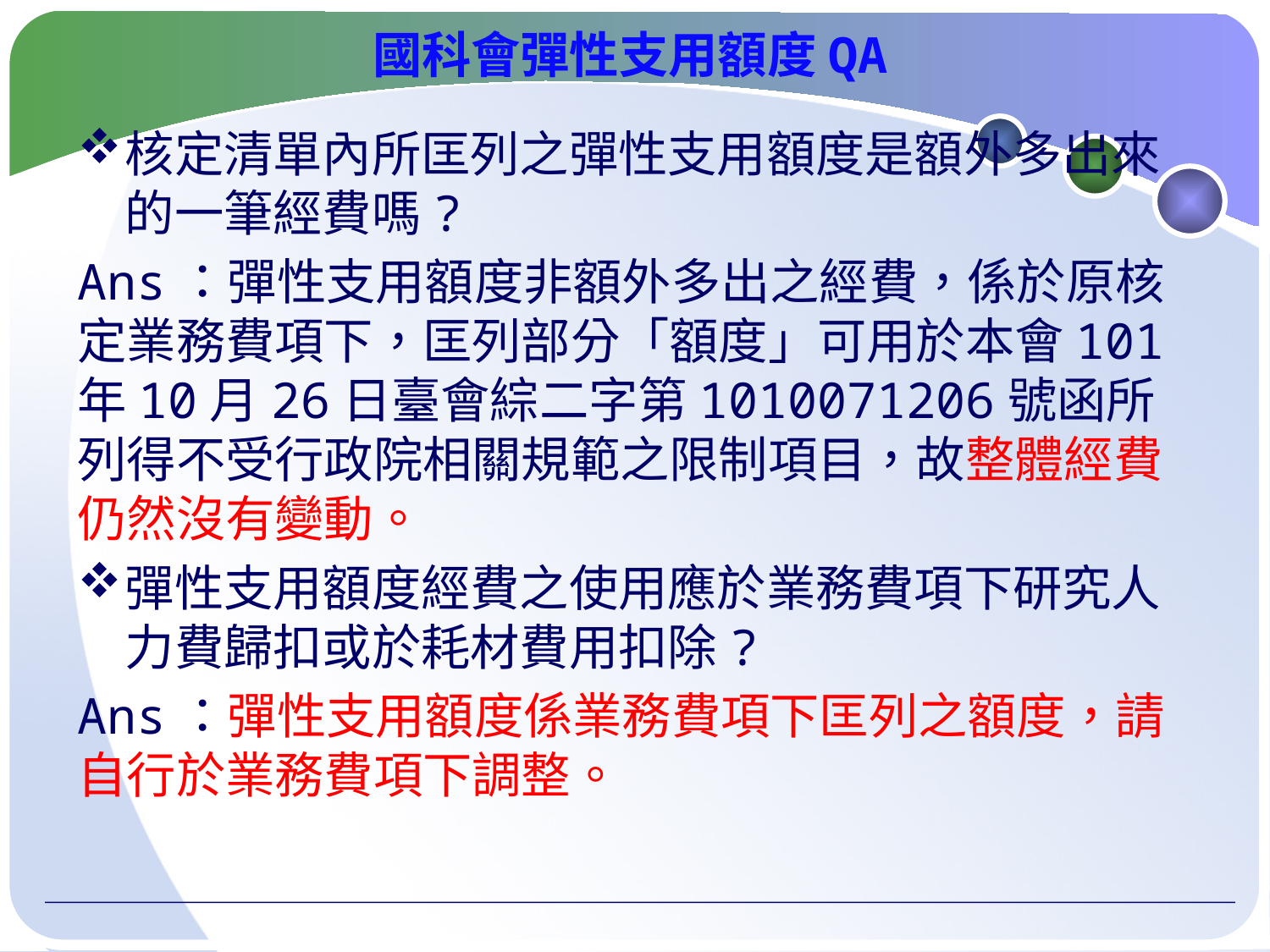

# 國科會彈性支用額度QA
核定清單內所匡列之彈性支用額度是額外多出來的一筆經費嗎?
Ans：彈性支用額度非額外多出之經費，係於原核定業務費項下，匡列部分「額度」可用於本會101年10月26日臺會綜二字第1010071206號函所列得不受行政院相關規範之限制項目，故整體經費仍然沒有變動。
彈性支用額度經費之使用應於業務費項下研究人力費歸扣或於耗材費用扣除?
Ans：彈性支用額度係業務費項下匡列之額度，請自行於業務費項下調整。